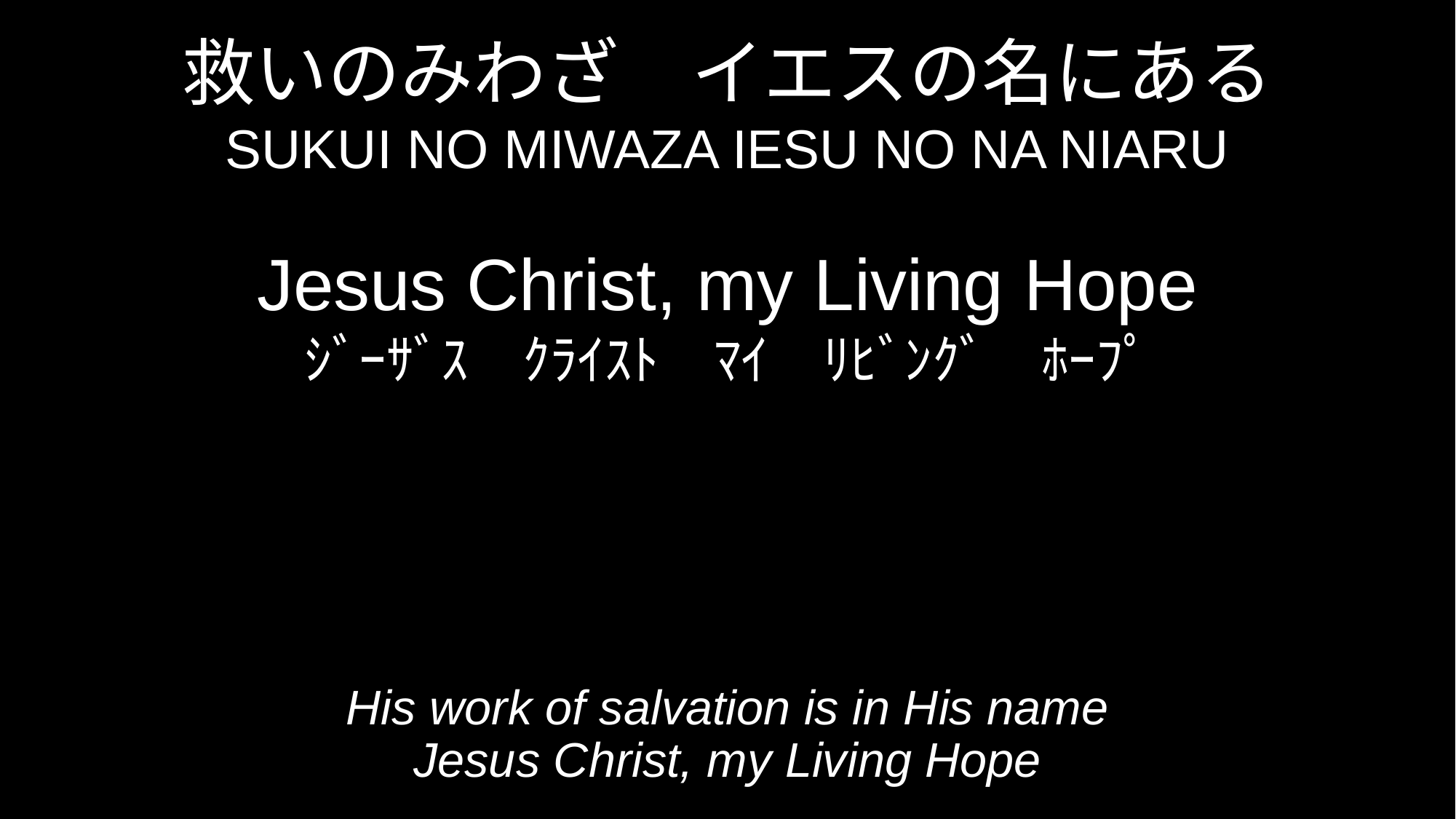

# 救いのみわざ　イエスの名にある SUKUI NO MIWAZA IESU NO NA NIARU 　 Jesus Christ, my Living Hope ｼﾞｰｻﾞｽ　ｸﾗｲｽﾄ　ﾏｲ　ﾘﾋﾞﾝｸﾞ　ﾎｰﾌﾟ
His work of salvation is in His name
Jesus Christ, my Living Hope